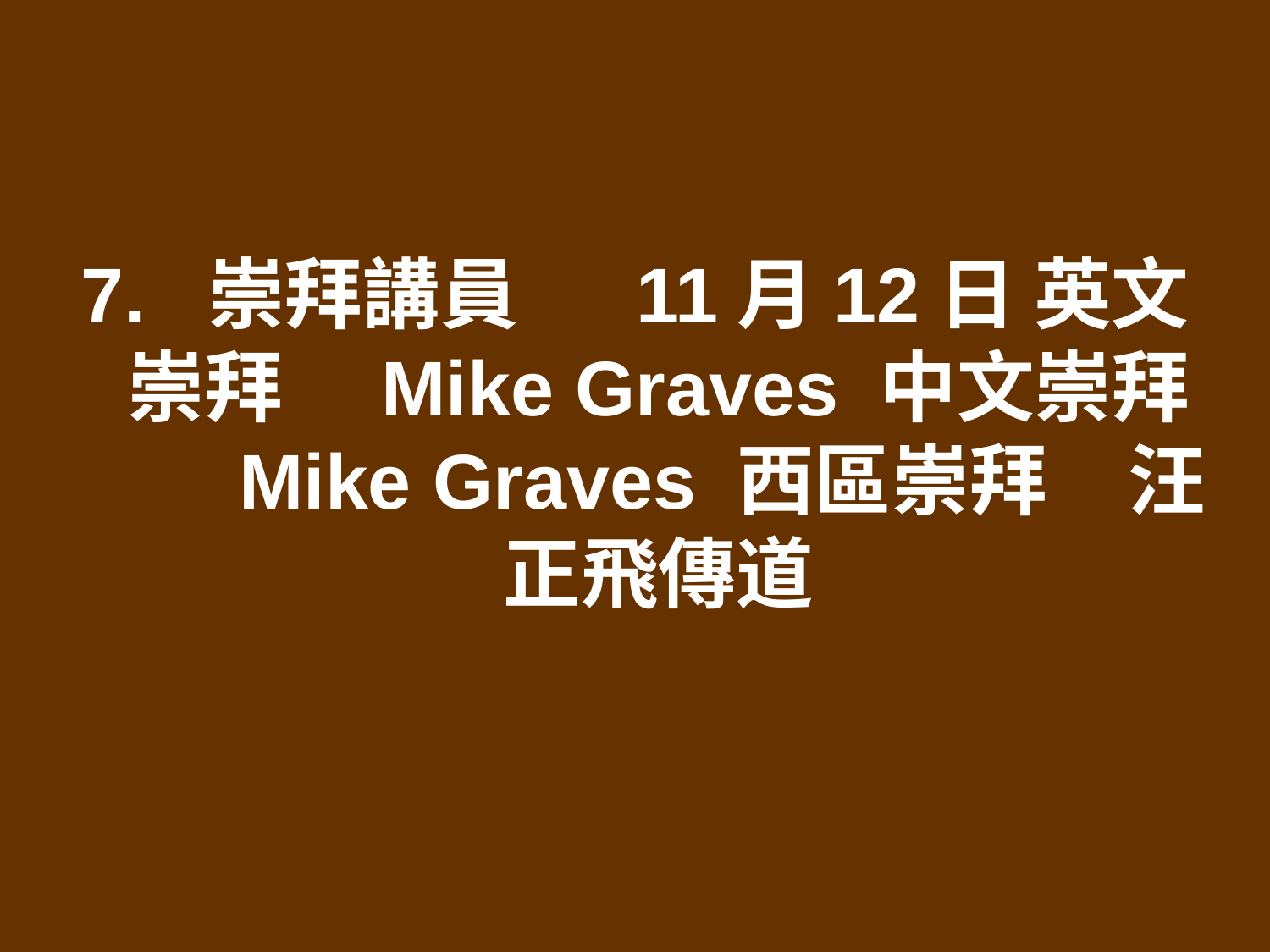

7.  崇拜講員 	11月12日 英文崇拜	Mike Graves 中文崇拜	Mike Graves 西區崇拜	汪正飛傳道